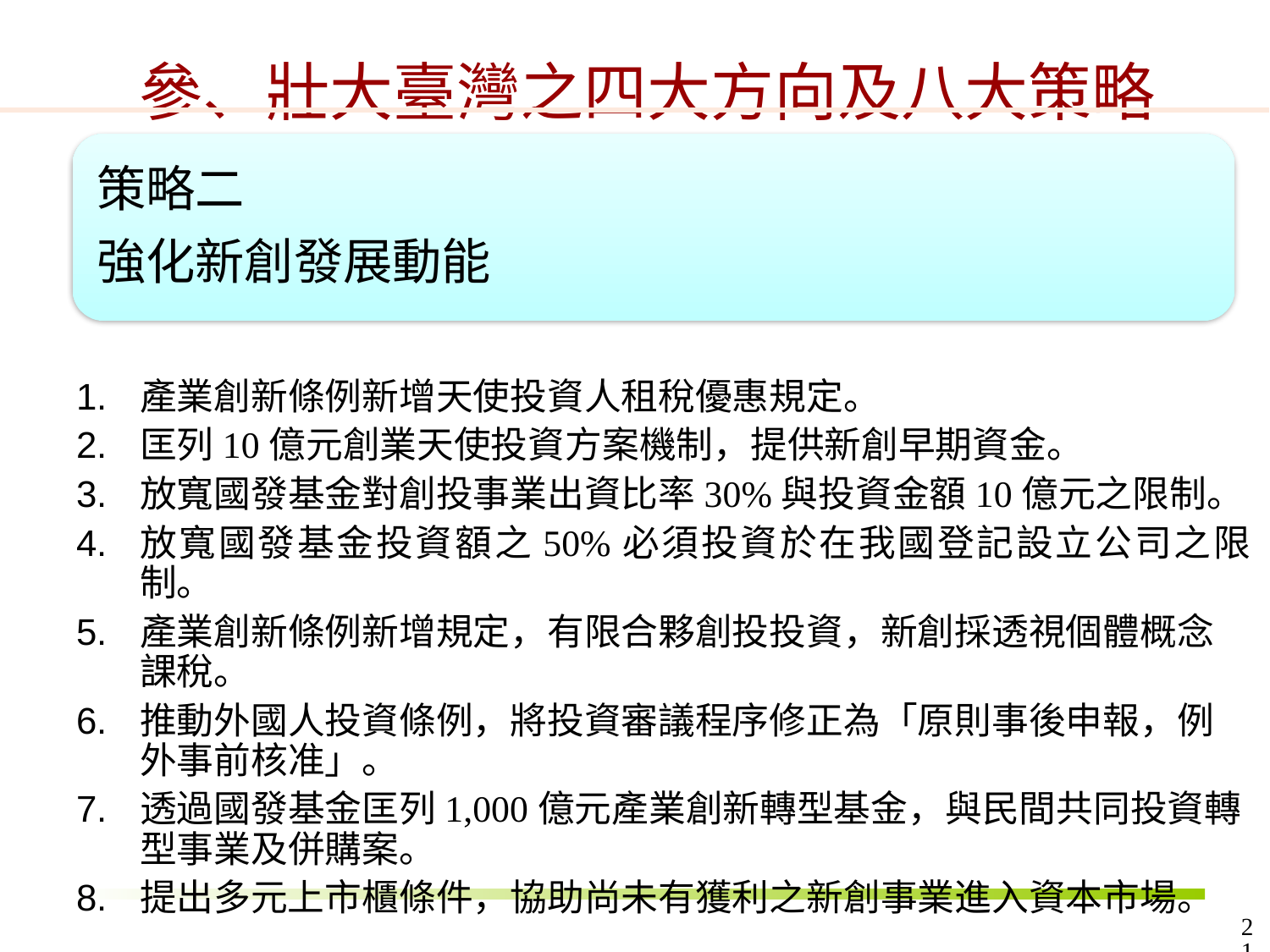

參、壯大臺灣之四大方向及八大策略

八大強臺策略

策略二
強化新創發展動能

產業創新條例新增天使投資人租稅優惠規定。
匡列10億元創業天使投資方案機制，提供新創早期資金。
放寬國發基金對創投事業出資比率30%與投資金額10億元之限制。
放寬國發基金投資額之50%必須投資於在我國登記設立公司之限制。
產業創新條例新增規定，有限合夥創投投資，新創採透視個體概念課稅。
推動外國人投資條例，將投資審議程序修正為「原則事後申報，例外事前核准」。
透過國發基金匡列1,000億元產業創新轉型基金，與民間共同投資轉型事業及併購案。
提出多元上市櫃條件，協助尚未有獲利之新創事業進入資本市場。
21